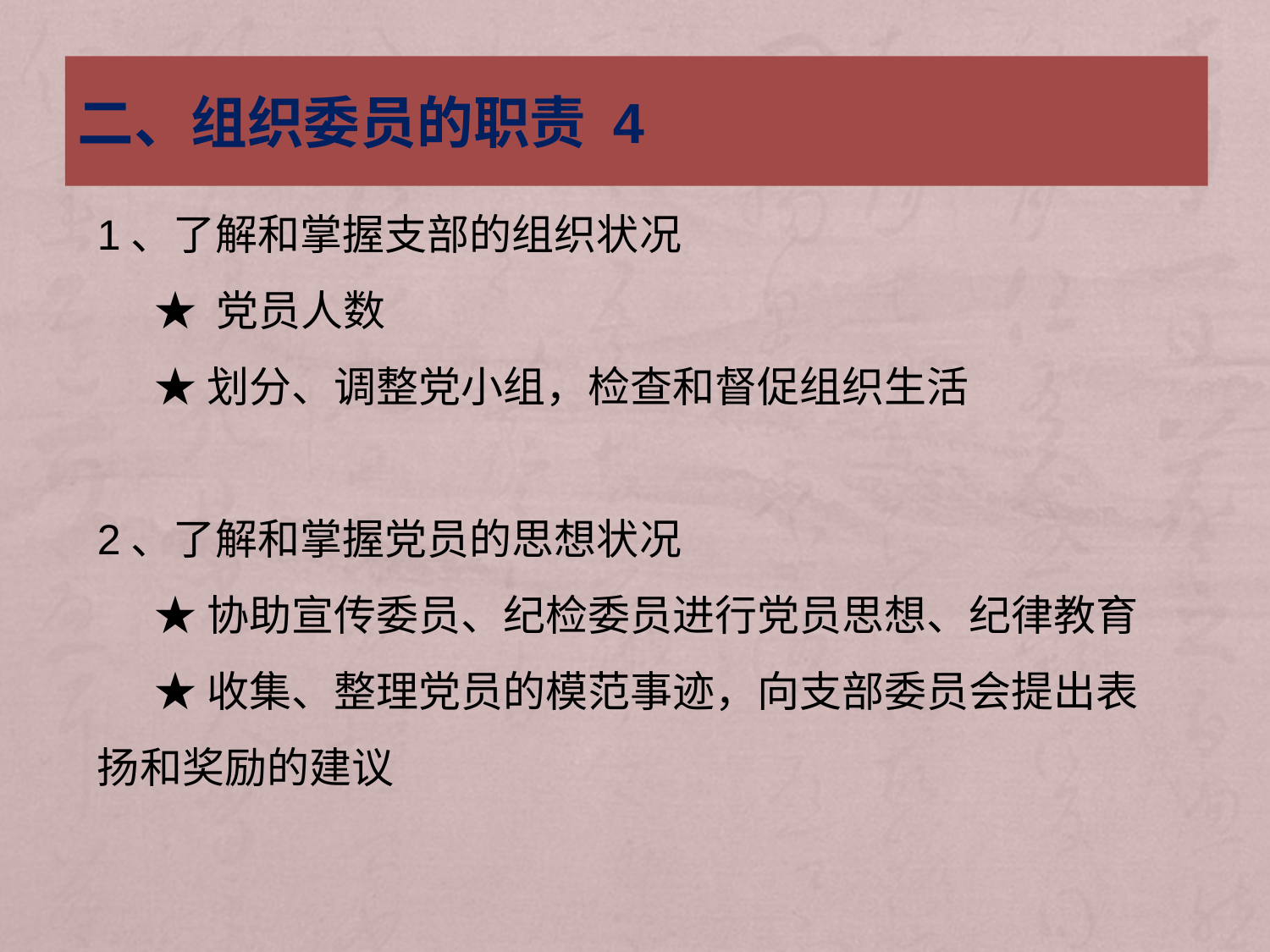

二、组织委员的职责 4
1、了解和掌握支部的组织状况
      ★ 党员人数
      ★划分、调整党小组，检查和督促组织生活

2、了解和掌握党员的思想状况
      ★协助宣传委员、纪检委员进行党员思想、纪律教育
      ★收集、整理党员的模范事迹，向支部委员会提出表扬和奖励的建议